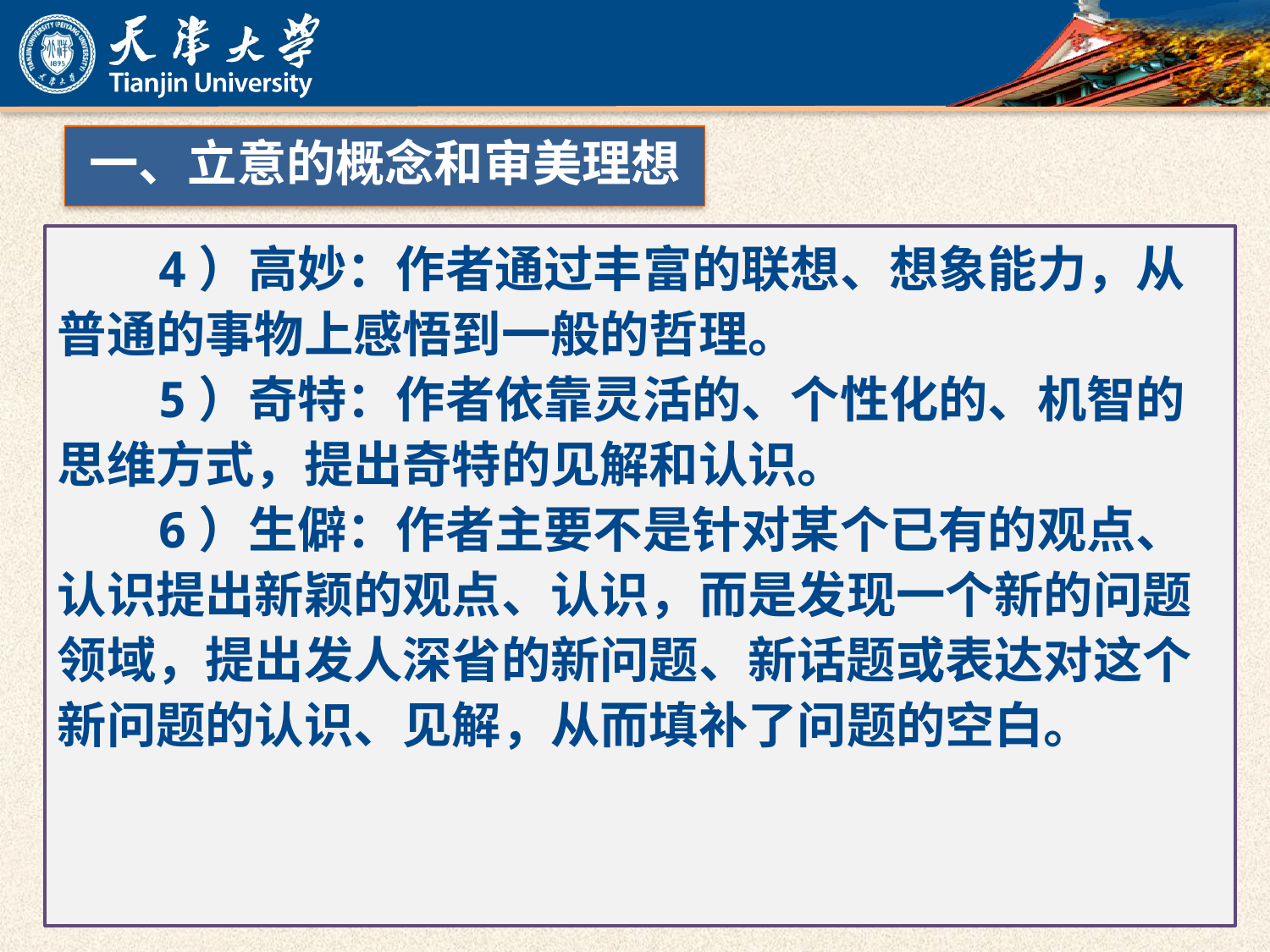

一、立意的概念和审美理想
4）高妙：作者通过丰富的联想、想象能力，从普通的事物上感悟到一般的哲理。
5）奇特：作者依靠灵活的、个性化的、机智的思维方式，提出奇特的见解和认识。
6）生僻：作者主要不是针对某个已有的观点、认识提出新颖的观点、认识，而是发现一个新的问题领域，提出发人深省的新问题、新话题或表达对这个新问题的认识、见解，从而填补了问题的空白。